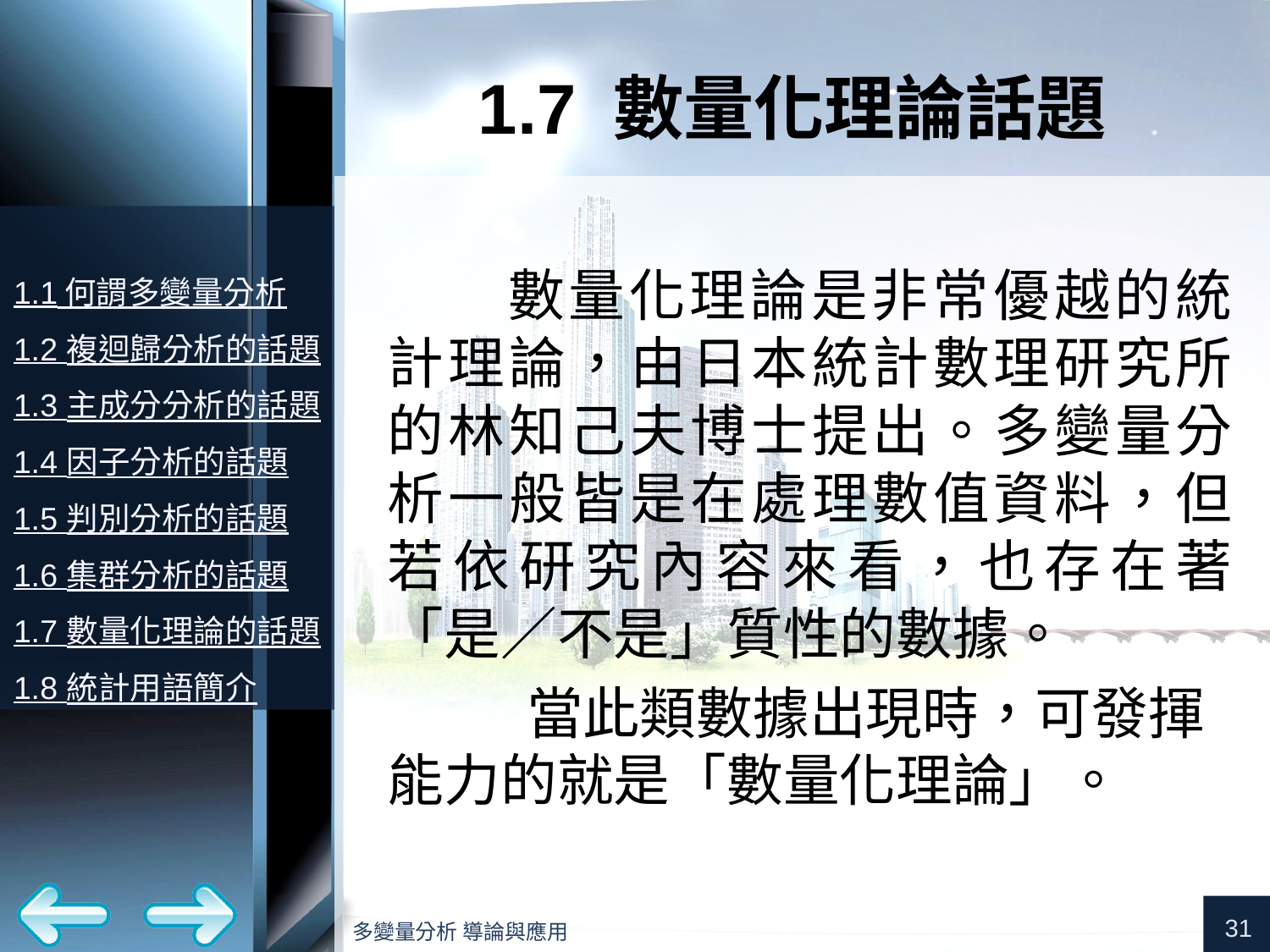

# 1.7 數量化理論話題
數量化理論是非常優越的統計理論，由日本統計數理研究所的林知己夫博士提出。多變量分析一般皆是在處理數值資料，但若依研究內容來看，也存在著「是／不是」質性的數據。
  當此類數據出現時，可發揮能力的就是「數量化理論」。
31
多變量分析 導論與應用